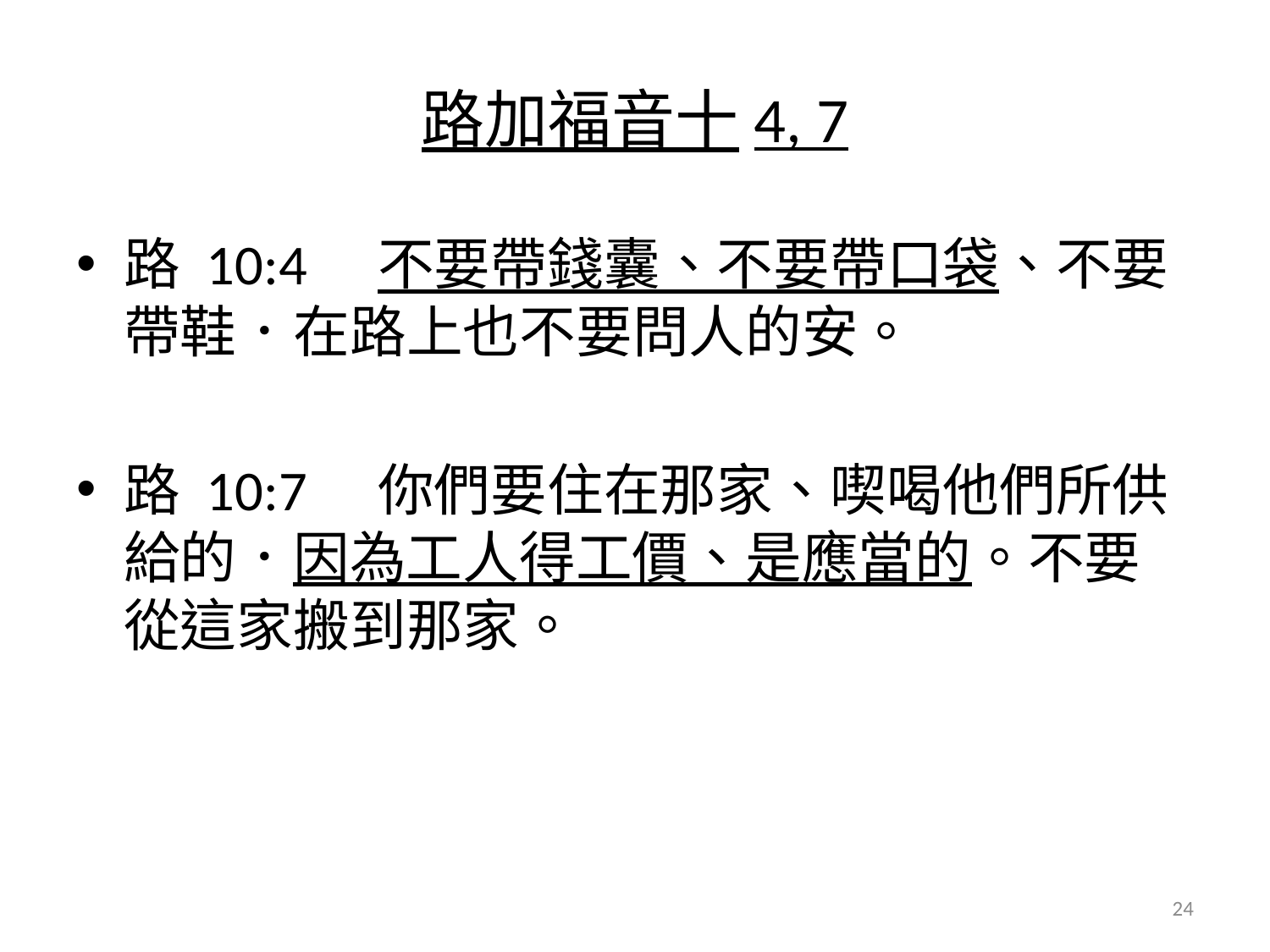

# 路加福音十4, 7
路 10:4	不要帶錢囊、不要帶口袋、不要帶鞋．在路上也不要問人的安。

路 10:7	你們要住在那家、喫喝他們所供給的．因為工人得工價、是應當的。不要從這家搬到那家。

24